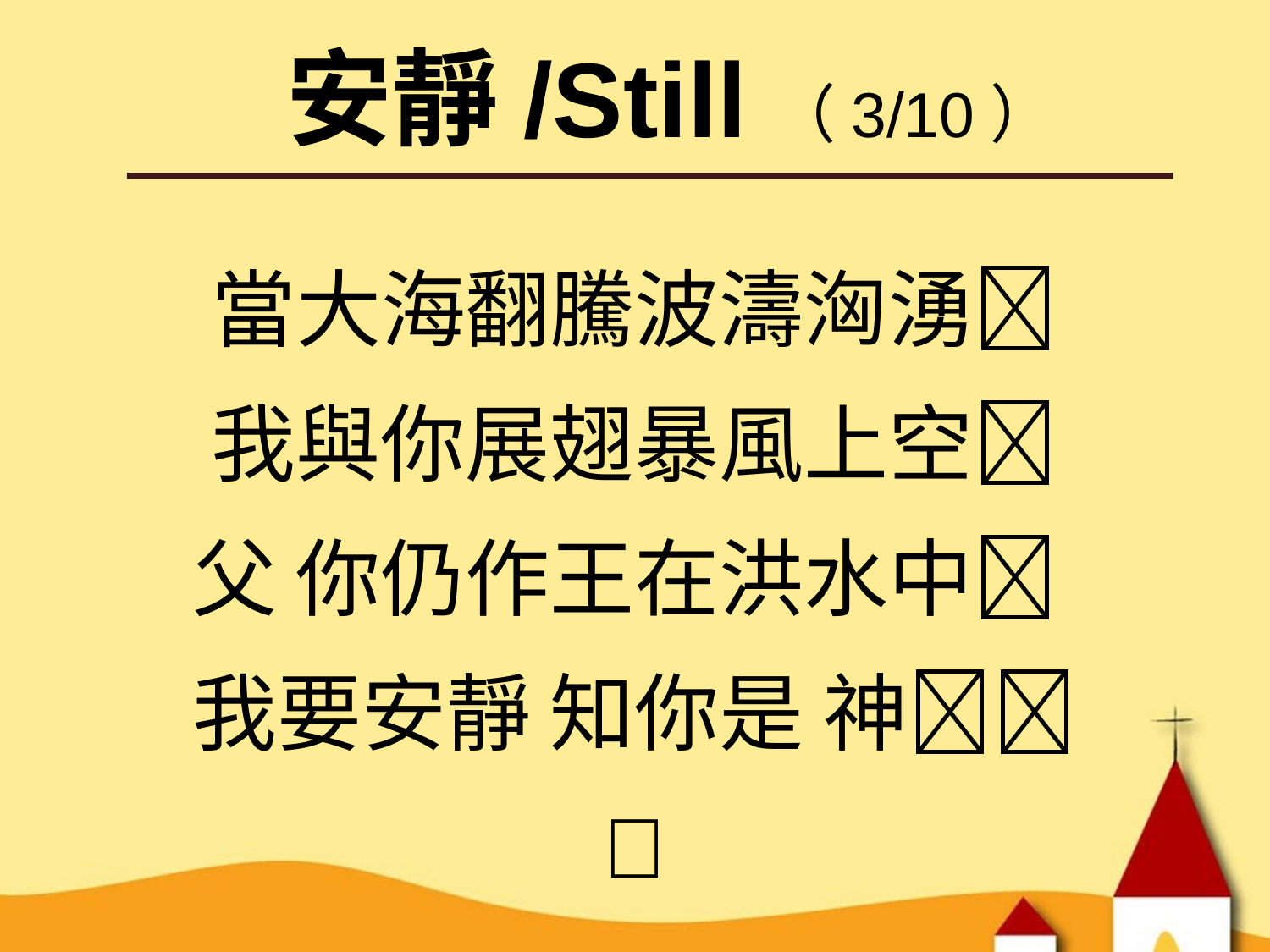

安靜/Still（3/10）

當⼤海翻騰波濤洶湧􌅦
我與你展翅暴風上空􌅦
⽗ 你仍作王在洪⽔中􌅦
我要安靜 知你是 神􌅤􌅤
􌅦